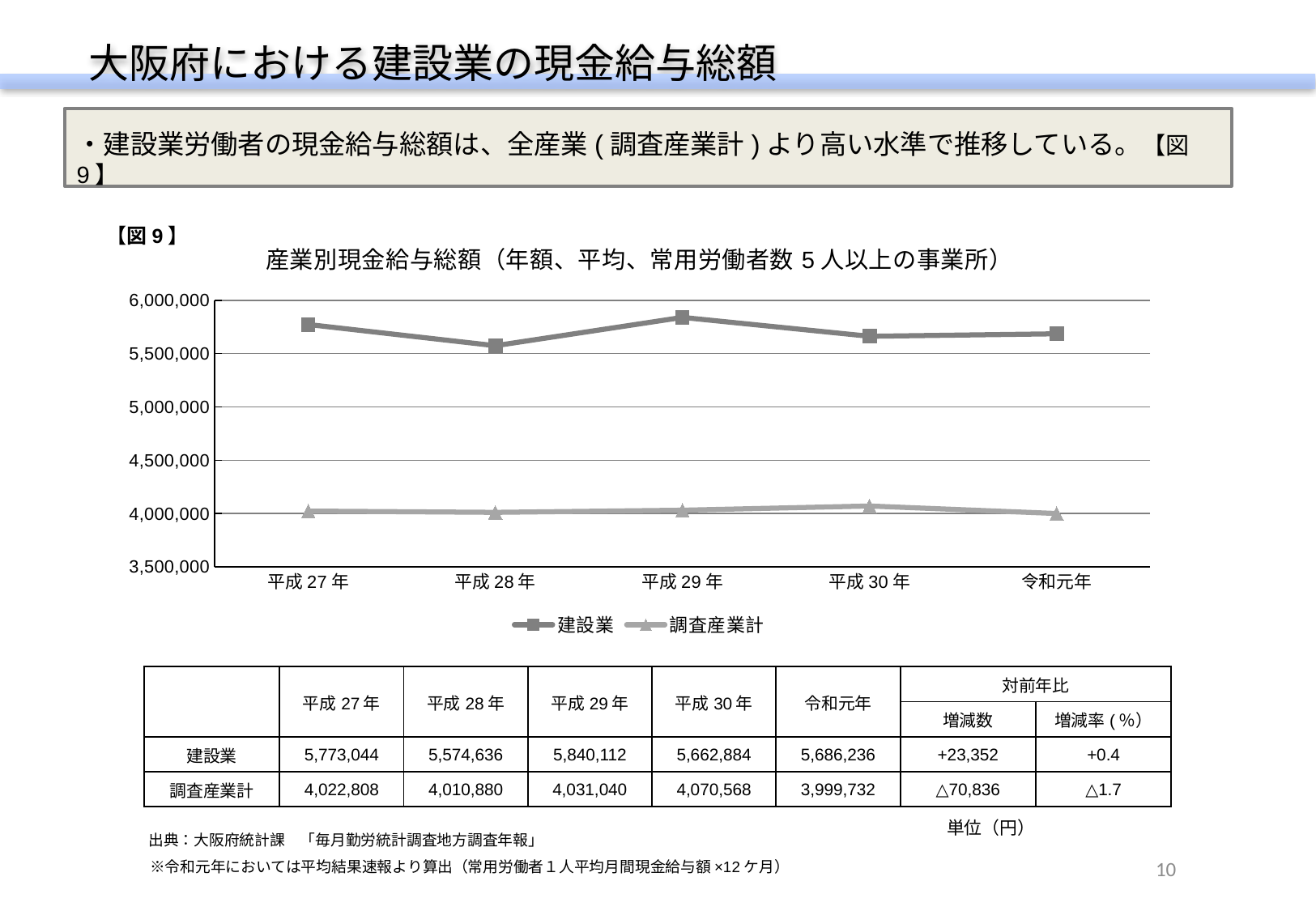

大阪府における建設業の現金給与総額
・建設業労働者の現金給与総額は、全産業(調査産業計)より高い水準で推移している。【図9】
【図9】

### Chart: 産業別現金給与総額（年額、平均、常用労働者数5人以上の事業所）

| Category | 建設業 | 調査産業計 |
|---|---|---|
| 平成27年 | 5773044.0 | 4022808.0 |
| 平成28年 | 5574636.0 | 4010880.0 |
| 平成29年 | 5840112.0 | 4031040.0 |
| 平成30年 | 5662884.0 | 4070568.0 |
| 令和元年 | 5686236.0 | 3999732.0 |
|  | 平成27年 | 平成28年 | 平成29年 | 平成30年 | 令和元年 | 対前年比 |  |
| --- | --- | --- | --- | --- | --- | --- | --- |
|  |  |  |  |  |  | 増減数 | 増減率(％） |
| 建設業 | 5,773,044 | 5,574,636 | 5,840,112 | 5,662,884 | 5,686,236 | +23,352 | +0.4 |
| 調査産業計 | 4,022,808 | 4,010,880 | 4,031,040 | 4,070,568 | 3,999,732 | △70,836 | △1.7 |
単位（円）
   出典：大阪府統計課　「毎月勤労統計調査地方調査年報」
　※令和元年においては平均結果速報より算出（常用労働者１人平均月間現金給与額×12ケ月）
10